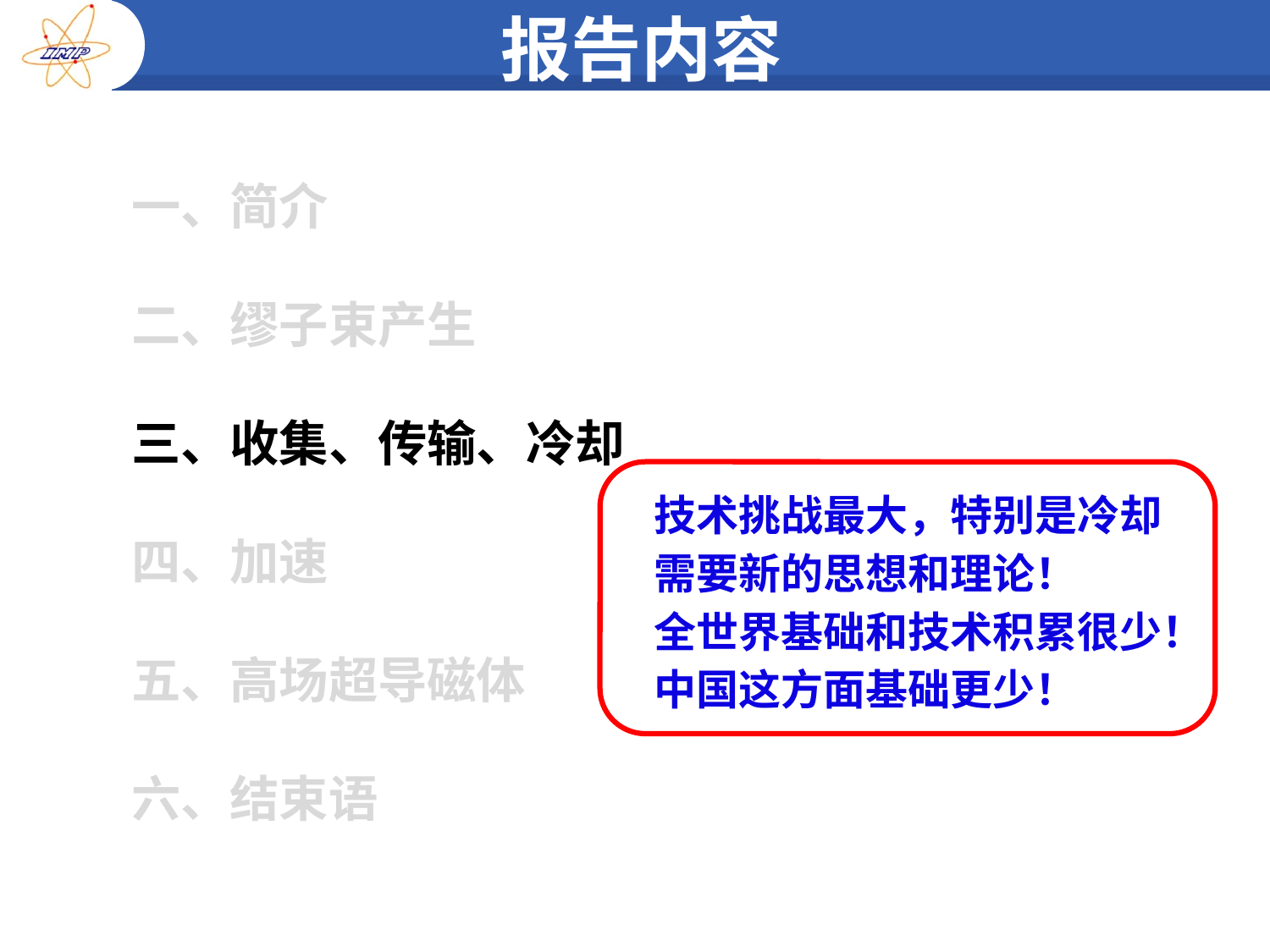

# 报告内容
一、简介
二、缪子束产生
三、收集、传输、冷却
四、加速
五、高场超导磁体
六、结束语

技术挑战最大，特别是冷却
需要新的思想和理论！
全世界基础和技术积累很少！
中国这方面基础更少！